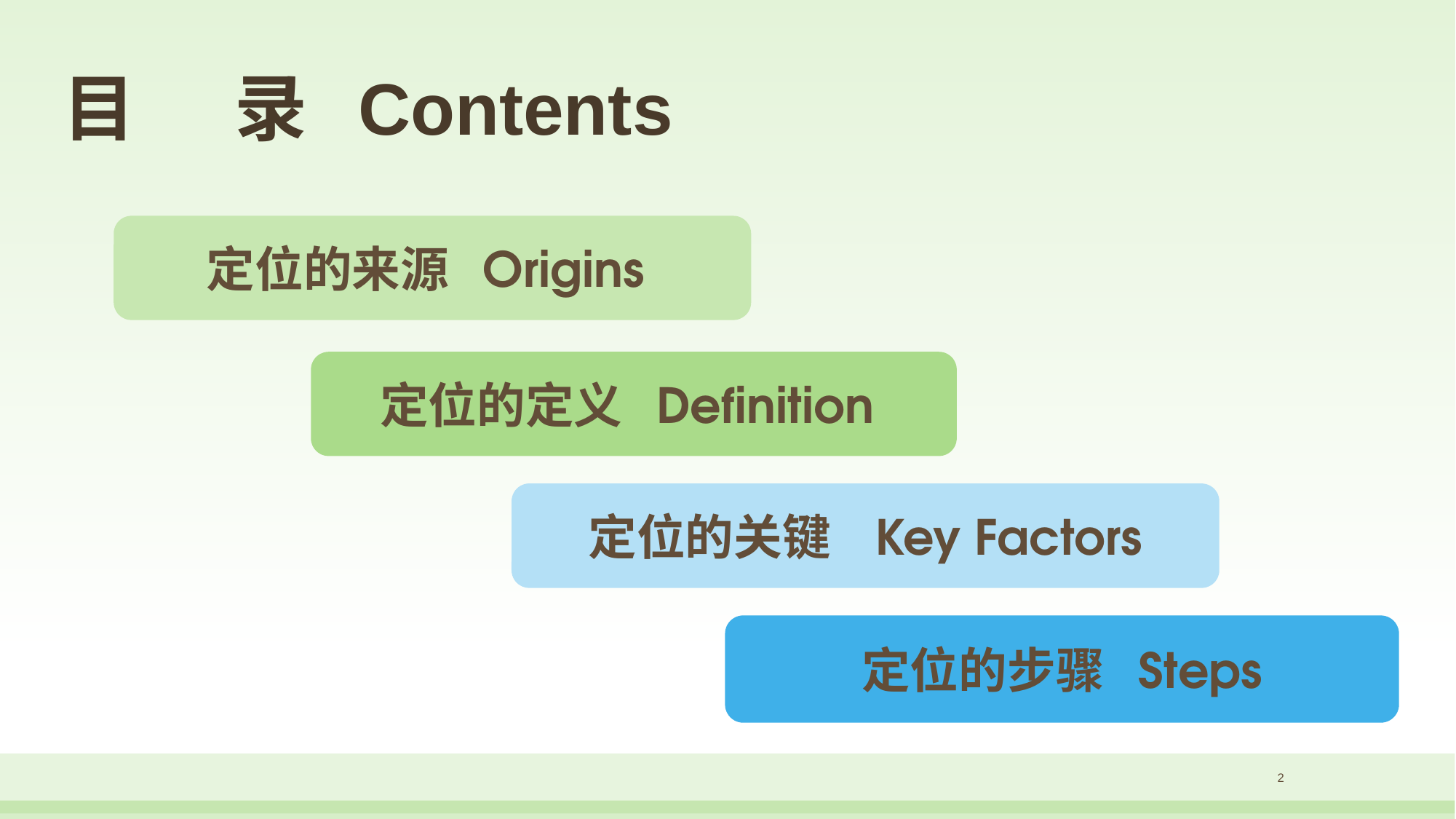

# 目      录  Contents
定位的来源  Origins
定位的定义  Definition
定位的关键   Key Factors
定位的步骤  Steps
2